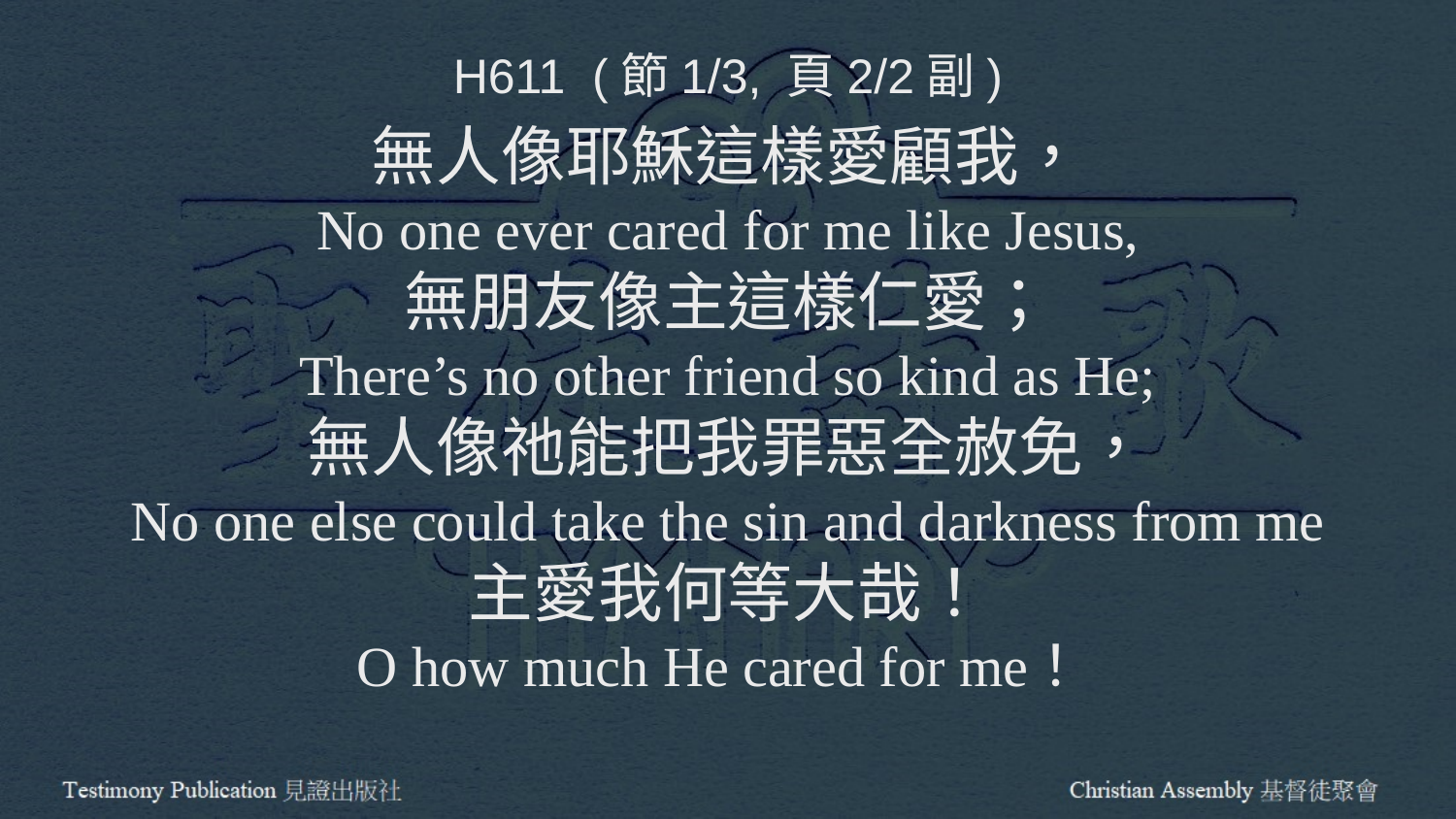

H611  (節1/3, 頁2/2副)
無人像耶穌這樣愛顧我，
No one ever cared for me like Jesus,
無朋友像主這樣仁愛；
There’s no other friend so kind as He;
無人像祂能把我罪惡全赦免，
No one else could take the sin and darkness from me
主愛我何等大哉！
O how much He cared for me！